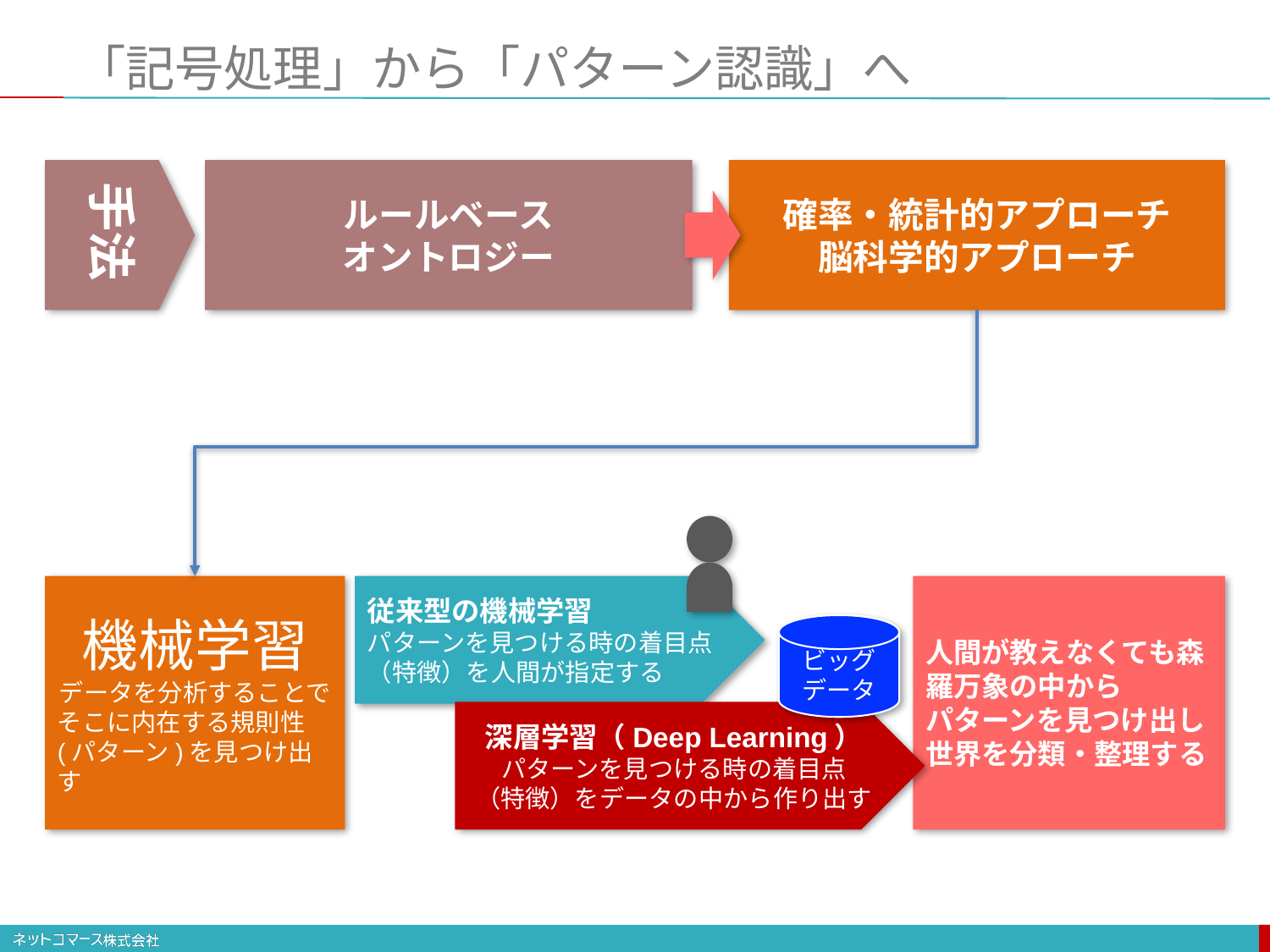

# 「記号処理」から「パターン認識」へ

ルールベース
オントロジー
確率・統計的アプローチ
脳科学的アプローチ
手法

従来型の機械学習
パターンを見つける時の着目点（特徴）を人間が指定する
人間が教えなくても森羅万象の中から
パターンを見つけ出し世界を分類・整理する
機械学習データを分析することで
そこに内在する規則性(パターン)を見つけ出す
ビッグデータ
深層学習（Deep Learning）
パターンを見つける時の着目点
（特徴）をデータの中から作り出す
32